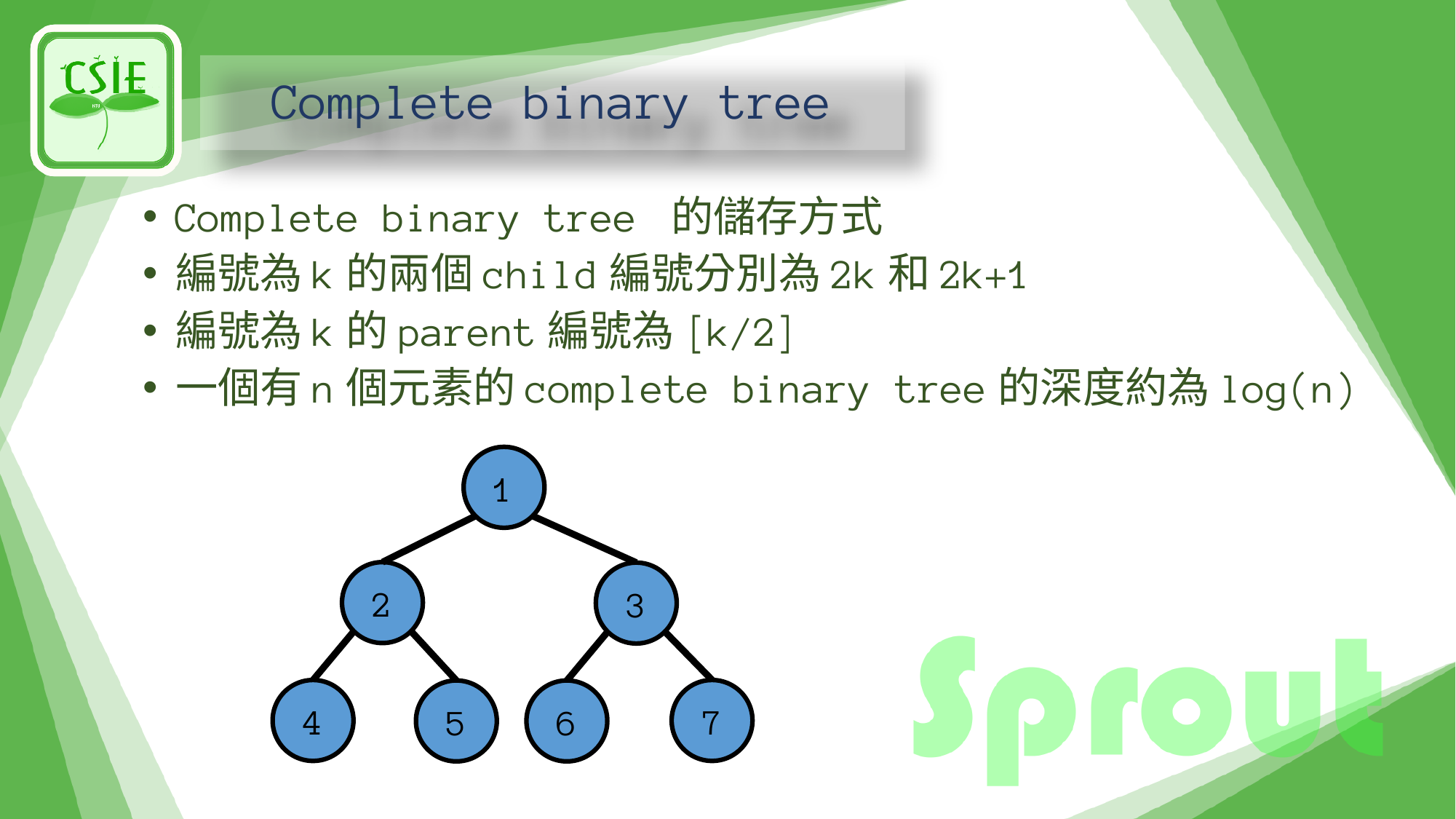

# Complete binary tree
Complete binary tree 的儲存方式
編號為k的兩個child編號分別為2k和2k+1
編號為k的parent編號為[k/2]
一個有n個元素的complete binary tree的深度約為log(n)
1
2
3
4
7
5
6